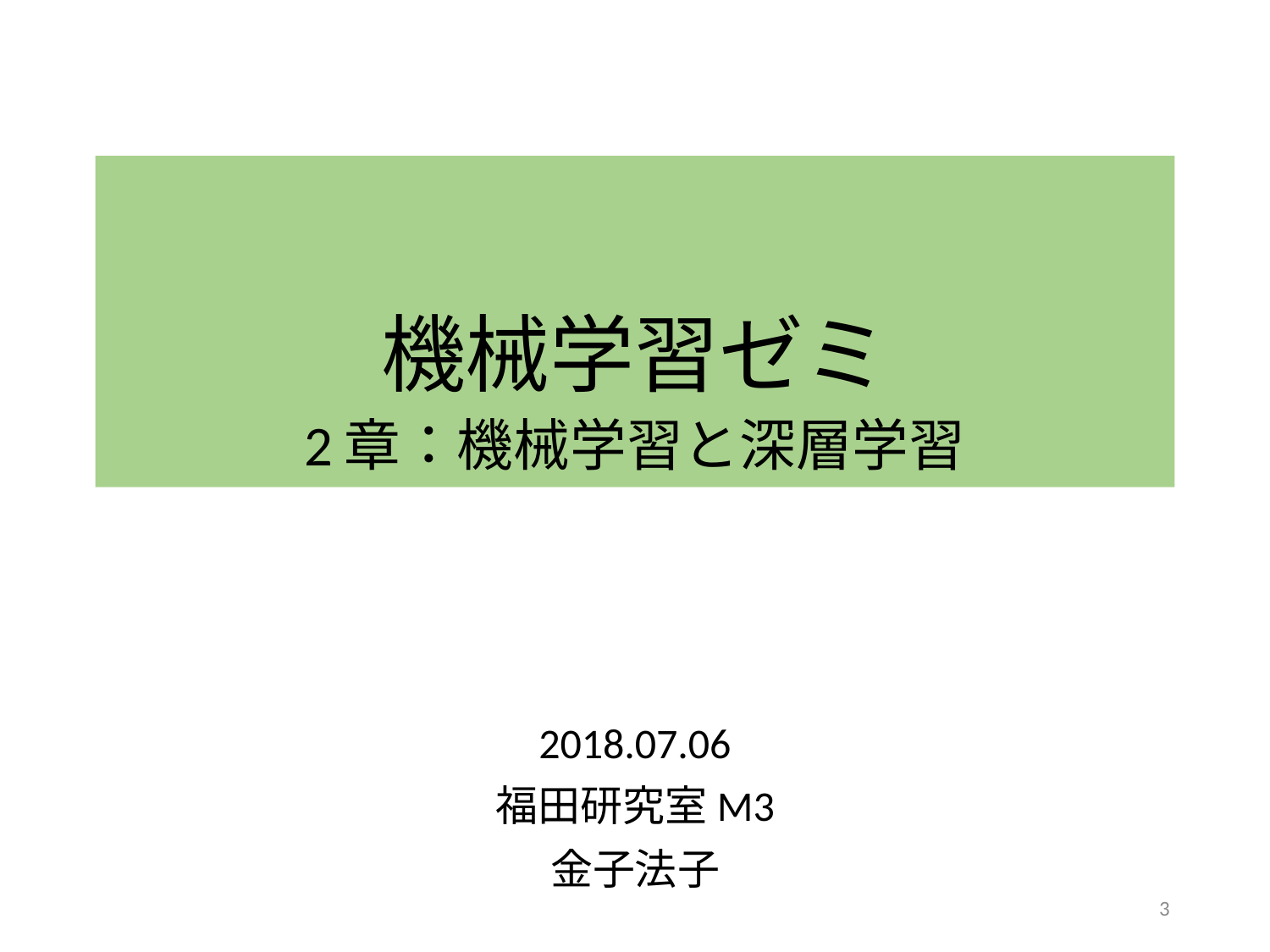

# 機械学習ゼミ 2章：機械学習と深層学習
2018.07.06
福田研究室M3
金子法子
3